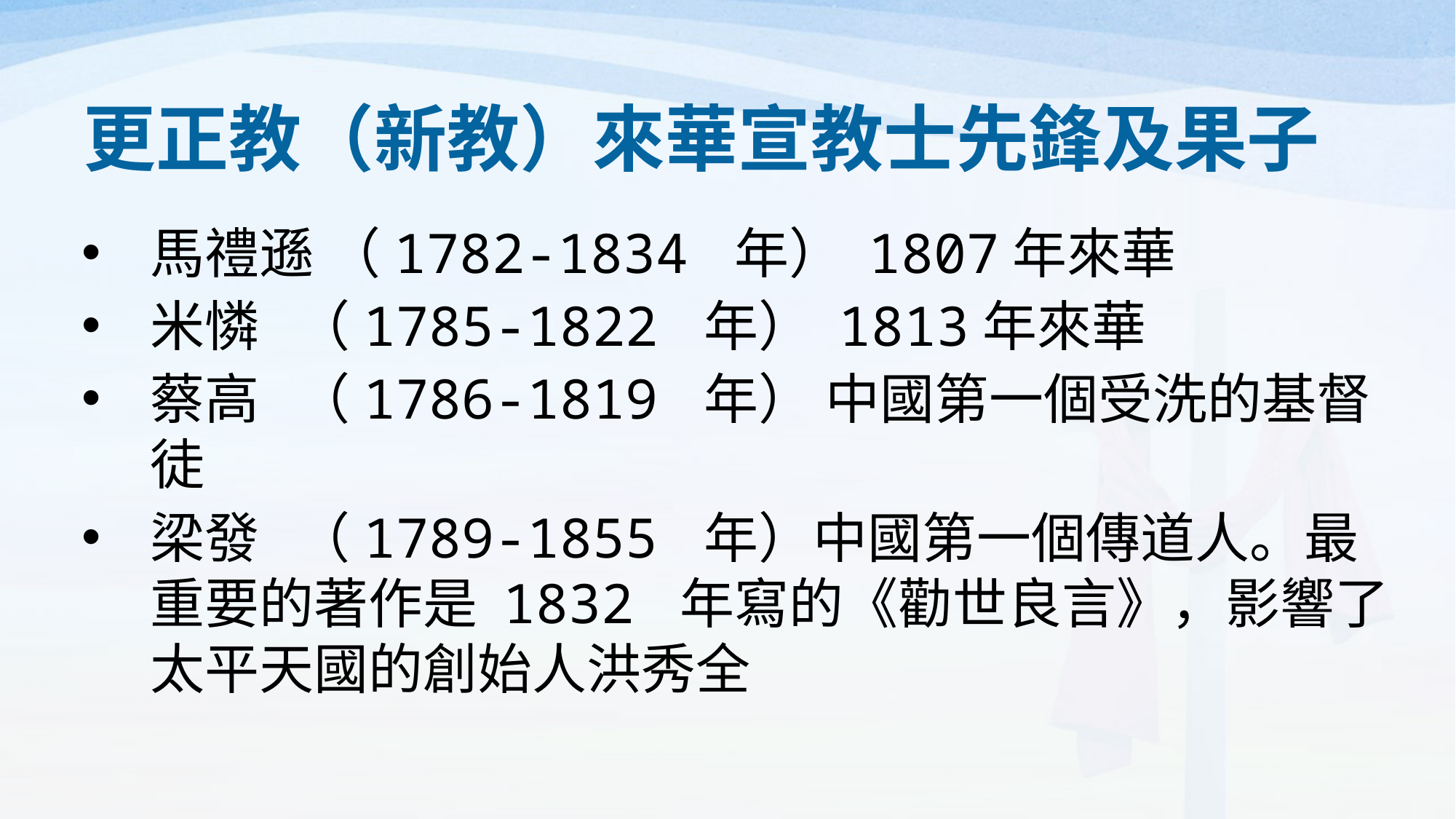

# 更正教（新教）來華宣教士先鋒及果子
馬禮遜 （1782-1834 年） 1807年來華
米憐   （1785-1822 年） 1813年來華
蔡高   （1786-1819 年） 中國第一個受洗的基督徒
梁發   （1789-1855 年）中國第一個傳道人。最重要的著作是 1832 年寫的《勸世良言》，影響了太平天國的創始人洪秀全